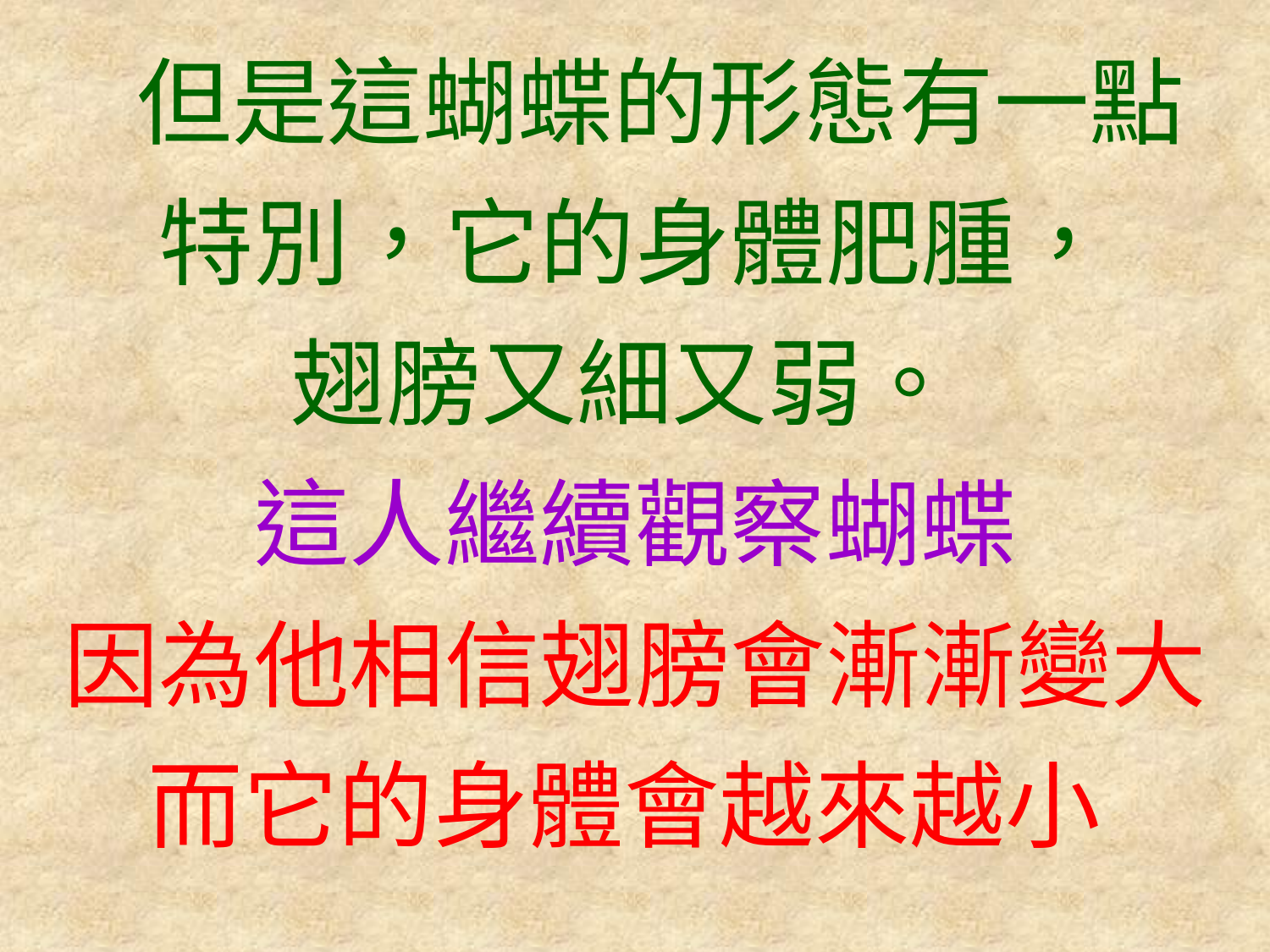

但是這蝴蝶的形態有一點
特別，它的身體肥腫，
翅膀又細又弱。
這人繼續觀察蝴蝶
因為他相信翅膀會漸漸變大
而它的身體會越來越小